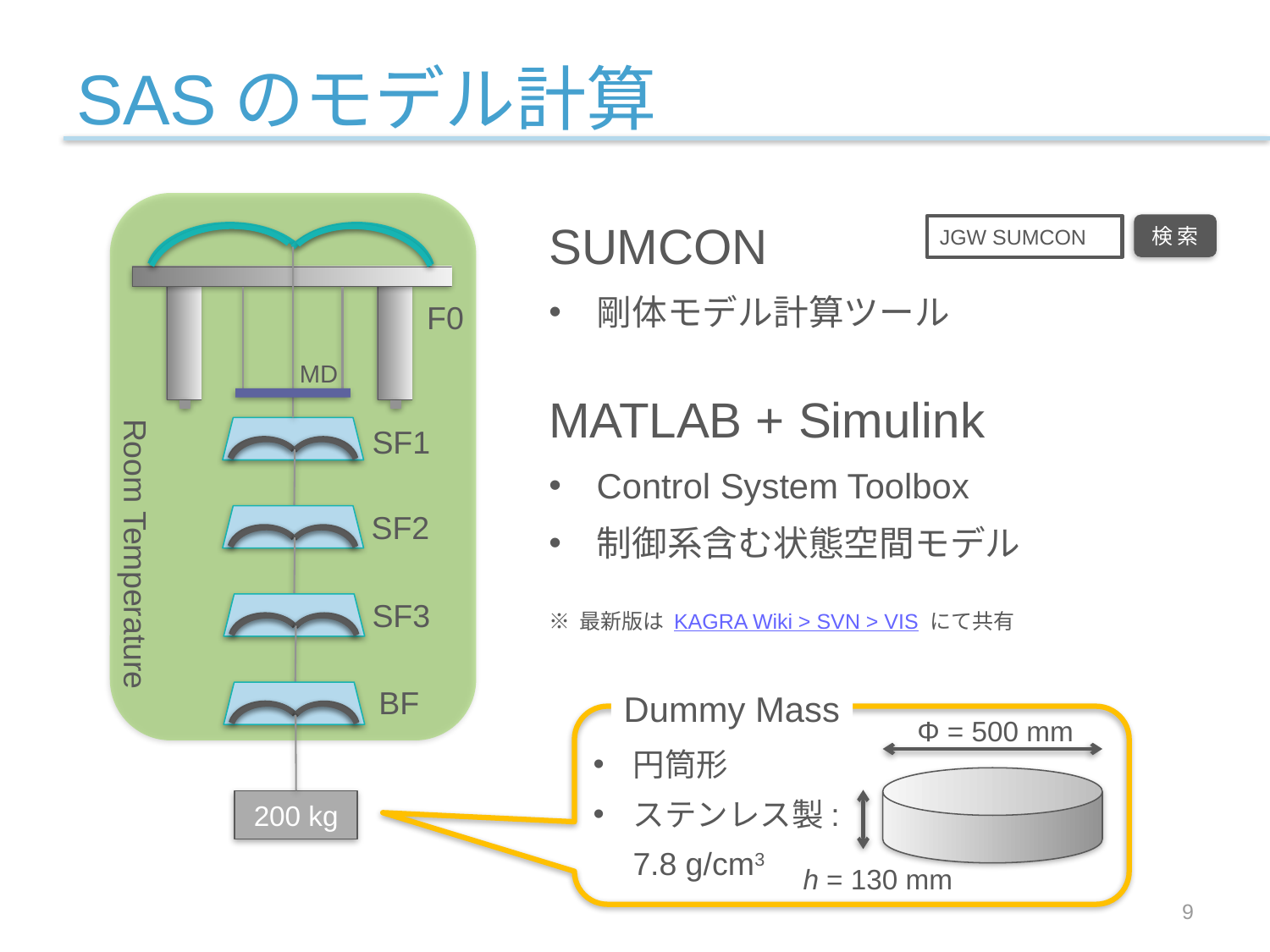

# SASのモデル計算

F0
MD
SF1

SF2

Room Temperature
SF3

BF

200 kg
SUMCON
剛体モデル計算ツール

MATLAB + Simulink
Control System Toolbox
制御系含む状態空間モデル

※ 最新版は KAGRA Wiki > SVN > VIS にて共有
検 索
JGW SUMCON
Dummy Mass

Φ = 500 mm
円筒形
ステンレス製:
7.8 g/cm3

h = 130 mm
9